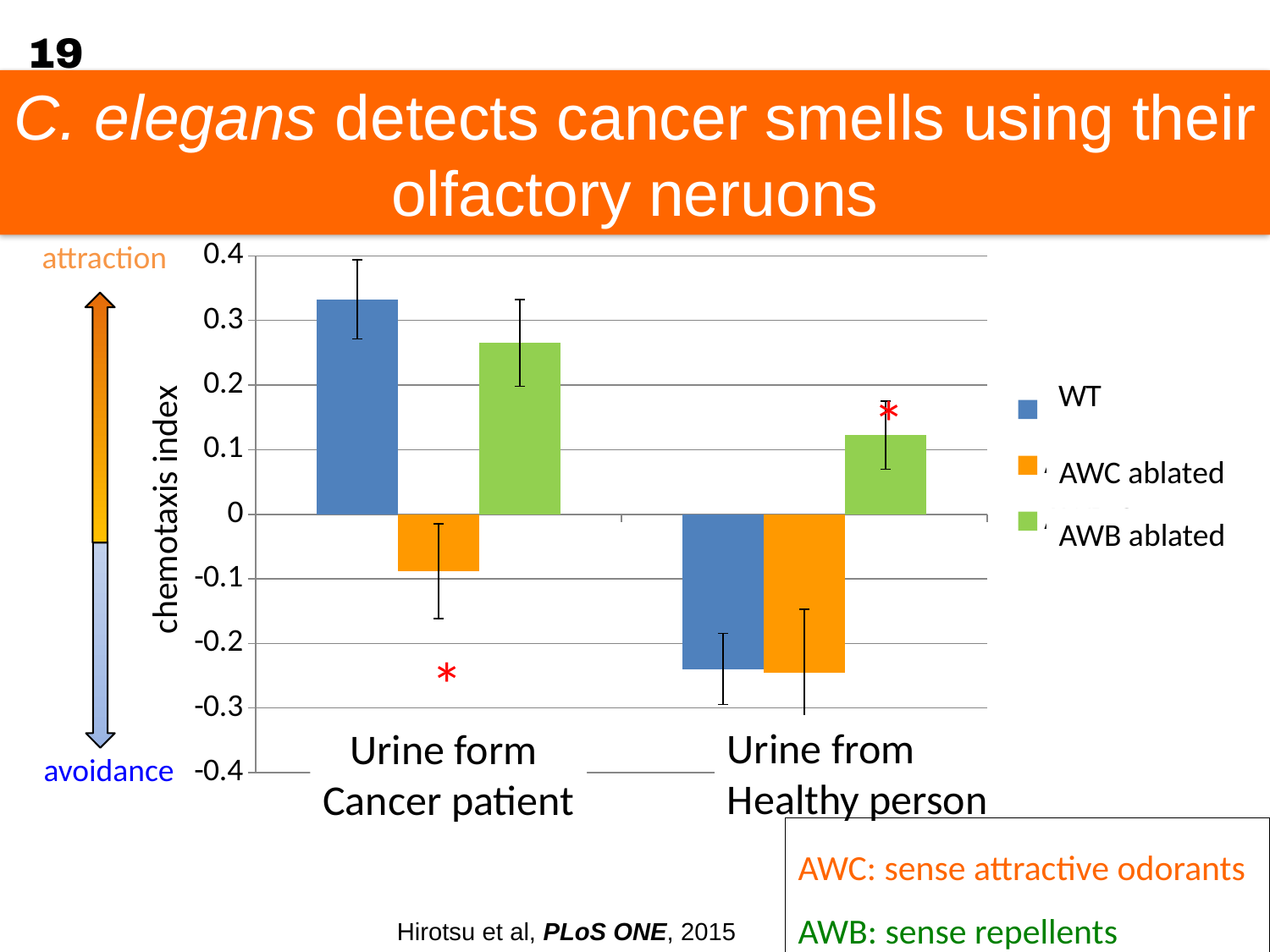

19
C. elegans detects cancer smells using their olfactory neruons

### Chart

| Category | N2 | AWC-Casp | AWB-Casp |
|---|---|---|---|
| がん患者 | 0.3328 | -0.088 | 0.26525 |
| 健常者 | -0.239636363636364 | -0.245285714285714 | 0.1225 |
attraction

*
AWC ablated
 chemotaxis index
AWB ablated

*
Urine from
Healthy person
Urine form
Cancer patient
avoidance
AWC: sense attractive odorants
AWB: sense repellents
Hirotsu et al, PLoS ONE, 2015